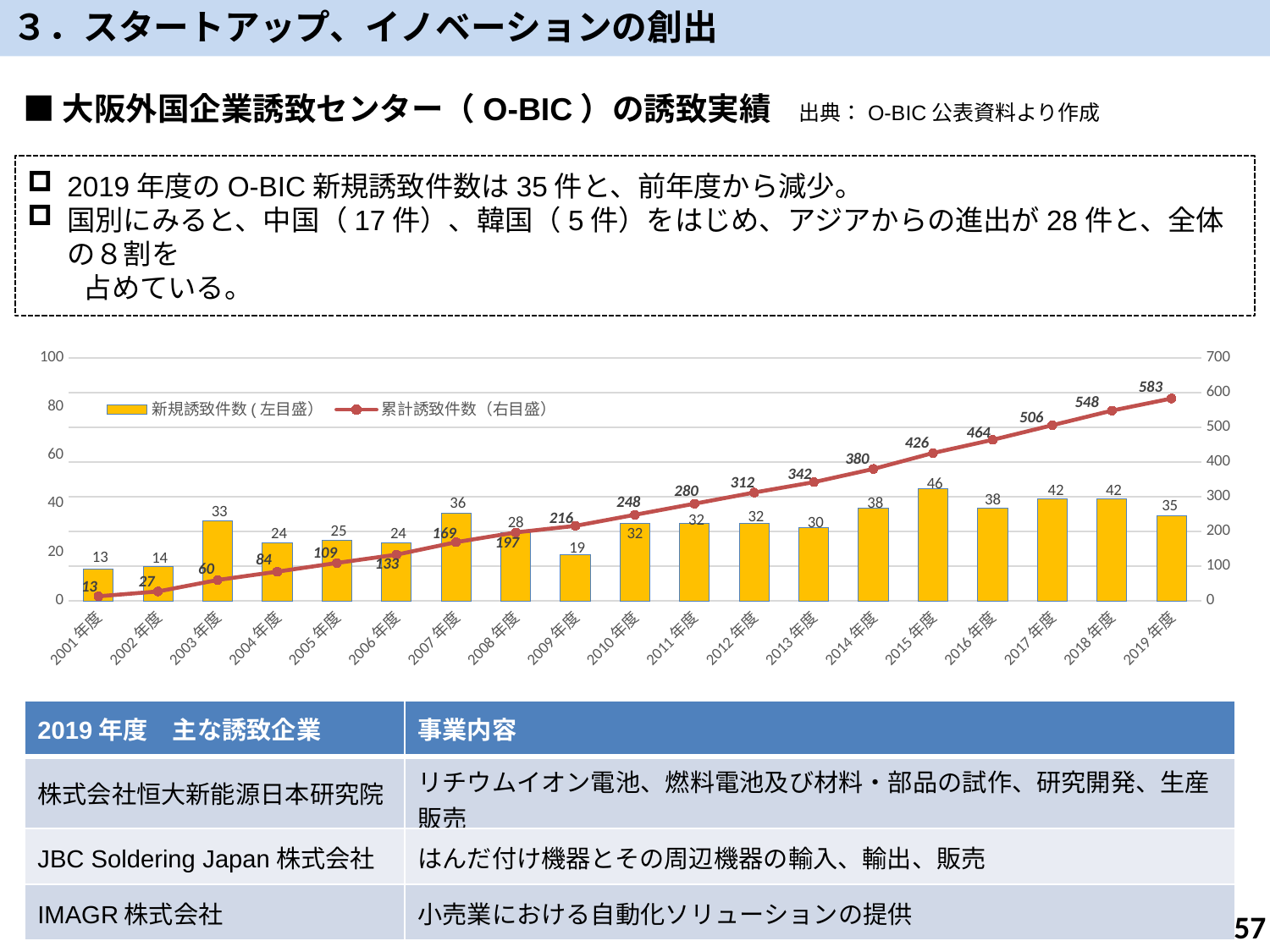

３．スタートアップ、イノベーションの創出
■大阪外国企業誘致センター（O-BIC）の誘致実績　出典：O-BIC公表資料より作成
2019年度のO-BIC新規誘致件数は35件と、前年度から減少。
国別にみると、中国（17件）、韓国（5件）をはじめ、アジアからの進出が28件と、全体の８割を
　　占めている。

### Chart

| Category | 新規誘致件数(左目盛） | 累計誘致件数（右目盛） |
|---|---|---|
| 2001年度 | 13.0 | 13.0 |
| 2002年度 | 14.0 | 27.0 |
| 2003年度 | 33.0 | 60.0 |
| 2004年度 | 24.0 | 84.0 |
| 2005年度 | 25.0 | 109.0 |
| 2006年度 | 24.0 | 133.0 |
| 2007年度 | 36.0 | 169.0 |
| 2008年度 | 28.0 | 197.0 |
| 2009年度 | 19.0 | 216.0 |
| 2010年度 | 32.0 | 248.0 |
| 2011年度 | 32.0 | 280.0 |
| 2012年度 | 32.0 | 312.0 |
| 2013年度 | 30.0 | 342.0 |
| 2014年度 | 38.0 | 380.0 |
| 2015年度 | 46.0 | 426.0 |
| 2016年度 | 38.0 | 464.0 |
| 2017年度 | 42.0 | 506.0 |
| 2018年度 | 42.0 | 548.0 |
| 2019年度 | 35.0 | 583.0 |
| 2019年度　主な誘致企業 | 事業内容 |
| --- | --- |
| 株式会社恒大新能源日本研究院 | リチウムイオン電池、燃料電池及び材料・部品の試作、研究開発、生産販売 |
| JBC Soldering Japan株式会社 | はんだ付け機器とその周辺機器の輸入、輸出、販売 |
| IMAGR株式会社 | 小売業における自動化ソリューションの提供 |
57